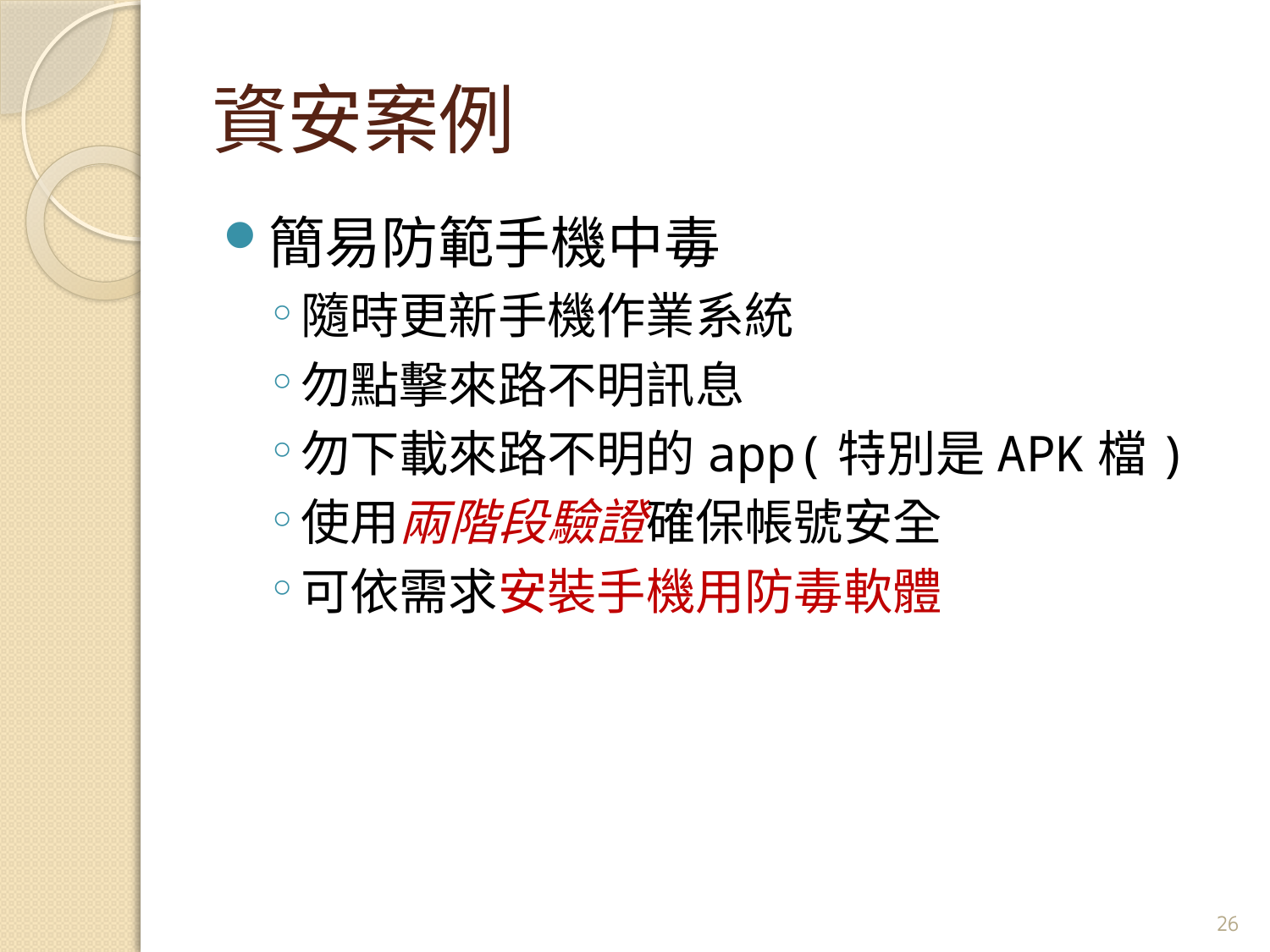

# 資安案例
簡易防範手機中毒
隨時更新手機作業系統
勿點擊來路不明訊息
勿下載來路不明的app(特別是APK檔)
使用兩階段驗證確保帳號安全
可依需求安裝手機用防毒軟體

26